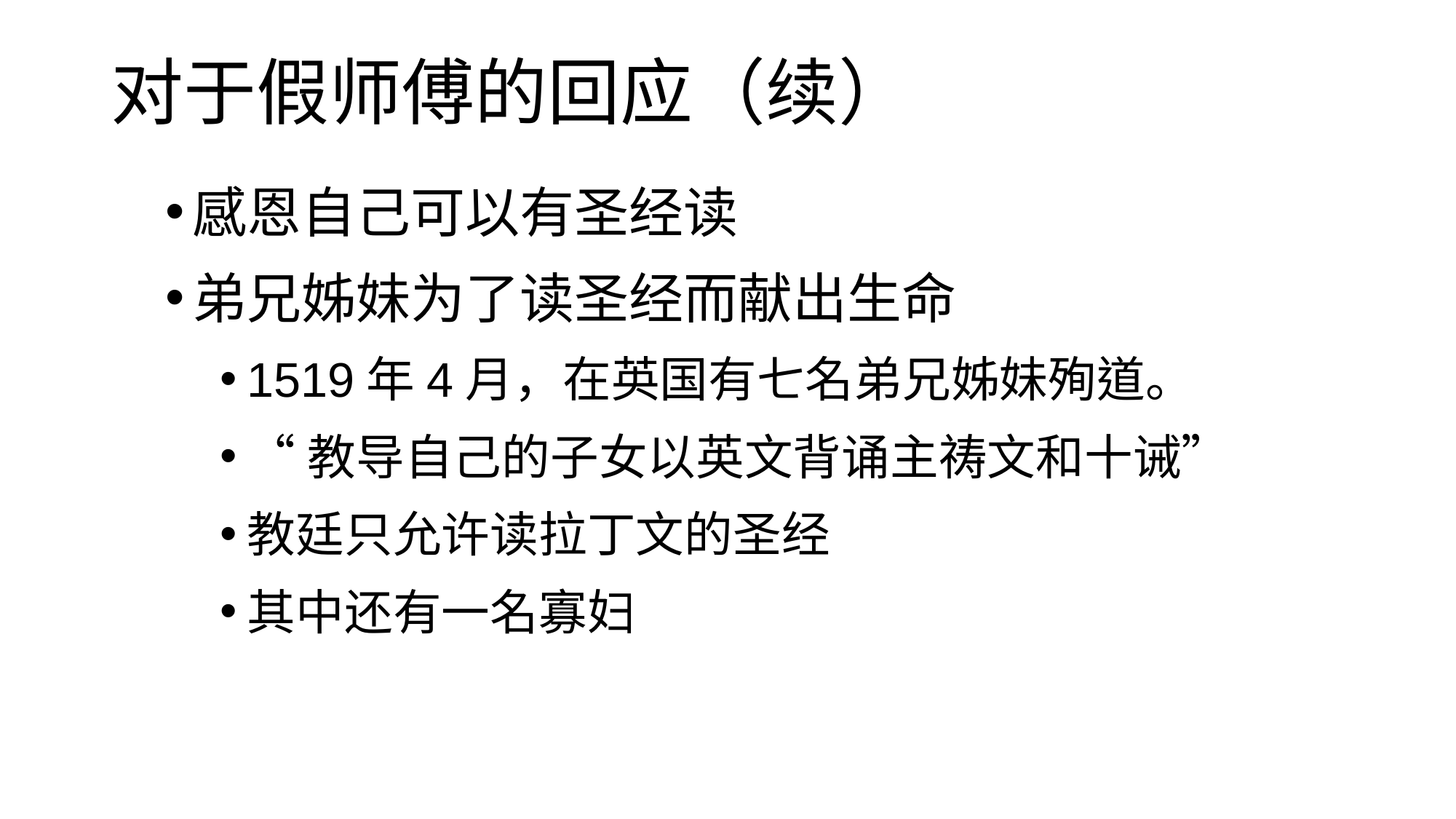

# 对于假师傅的回应（续）
感恩自己可以有圣经读
弟兄姊妹为了读圣经而献出生命
1519年4月，在英国有七名弟兄姊妹殉道。
“教导自己的子女以英文背诵主祷文和十诫”
教廷只允许读拉丁文的圣经
其中还有一名寡妇